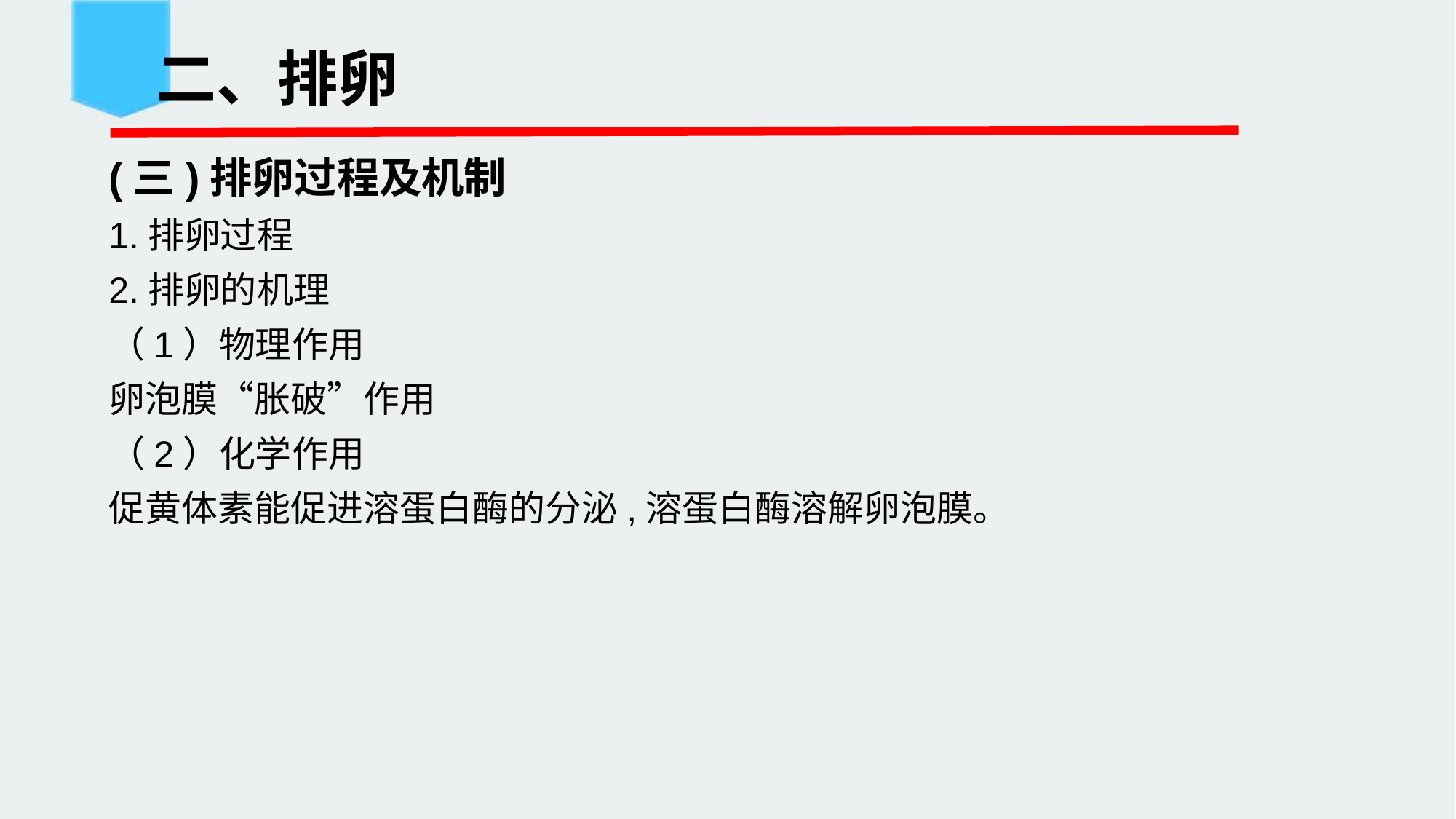

# 二、排卵
(三)排卵过程及机制
1.排卵过程
2.排卵的机理
（1）物理作用
卵泡膜“胀破”作用
（2）化学作用
促黄体素能促进溶蛋白酶的分泌,溶蛋白酶溶解卵泡膜。